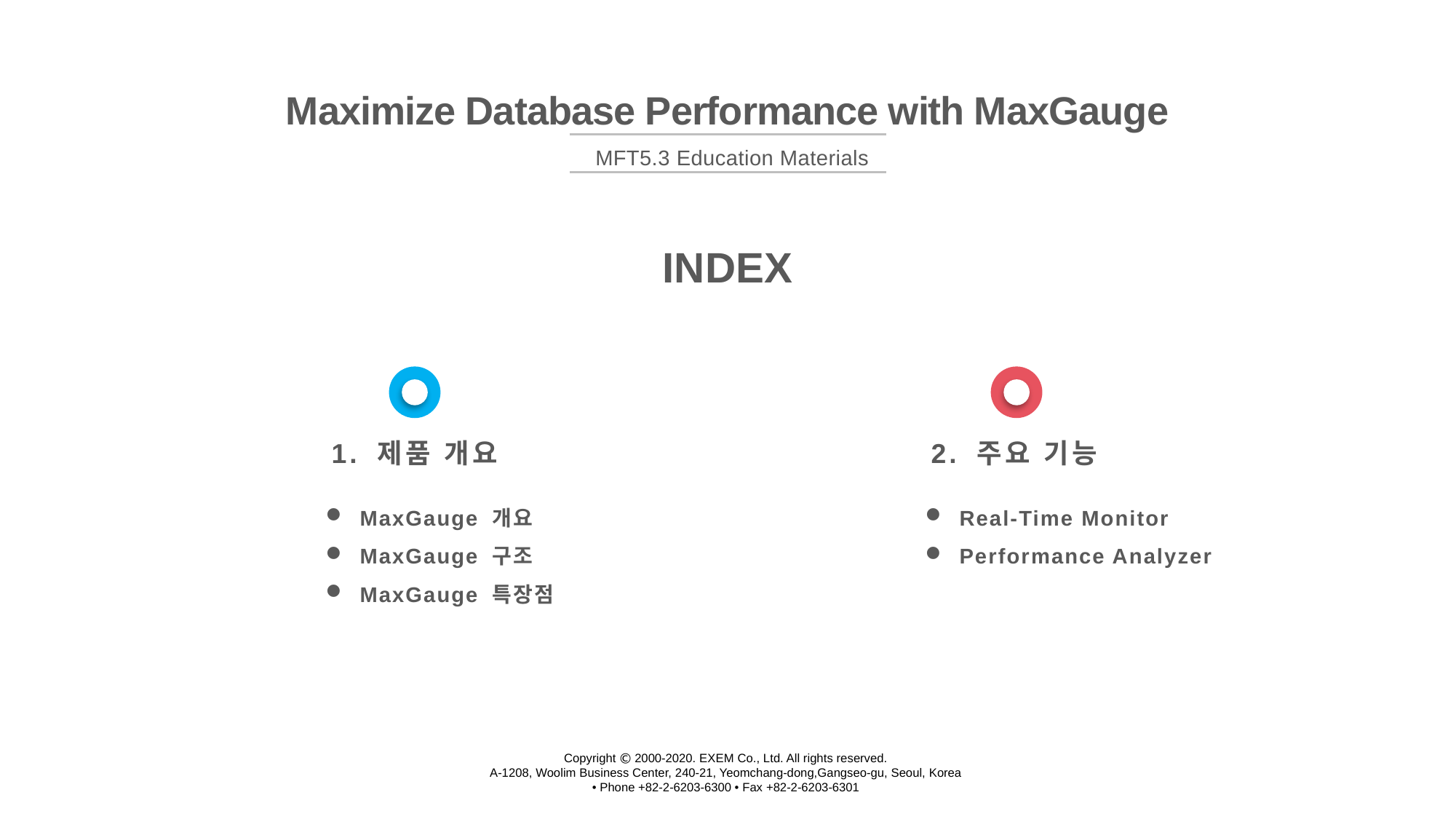

Maximize Database Performance with MaxGauge
MFT5.3 Education Materials
INDEX

1. 제품 개요
2. 주요 기능
MaxGauge 개요
MaxGauge 구조
MaxGauge 특장점

Real-Time Monitor
Performance Analyzer
Copyright © 2000-2020. EXEM Co., Ltd. All rights reserved.
A-1208, Woolim Business Center, 240-21, Yeomchang-dong,Gangseo-gu, Seoul, Korea
• Phone +82-2-6203-6300 • Fax +82-2-6203-6301